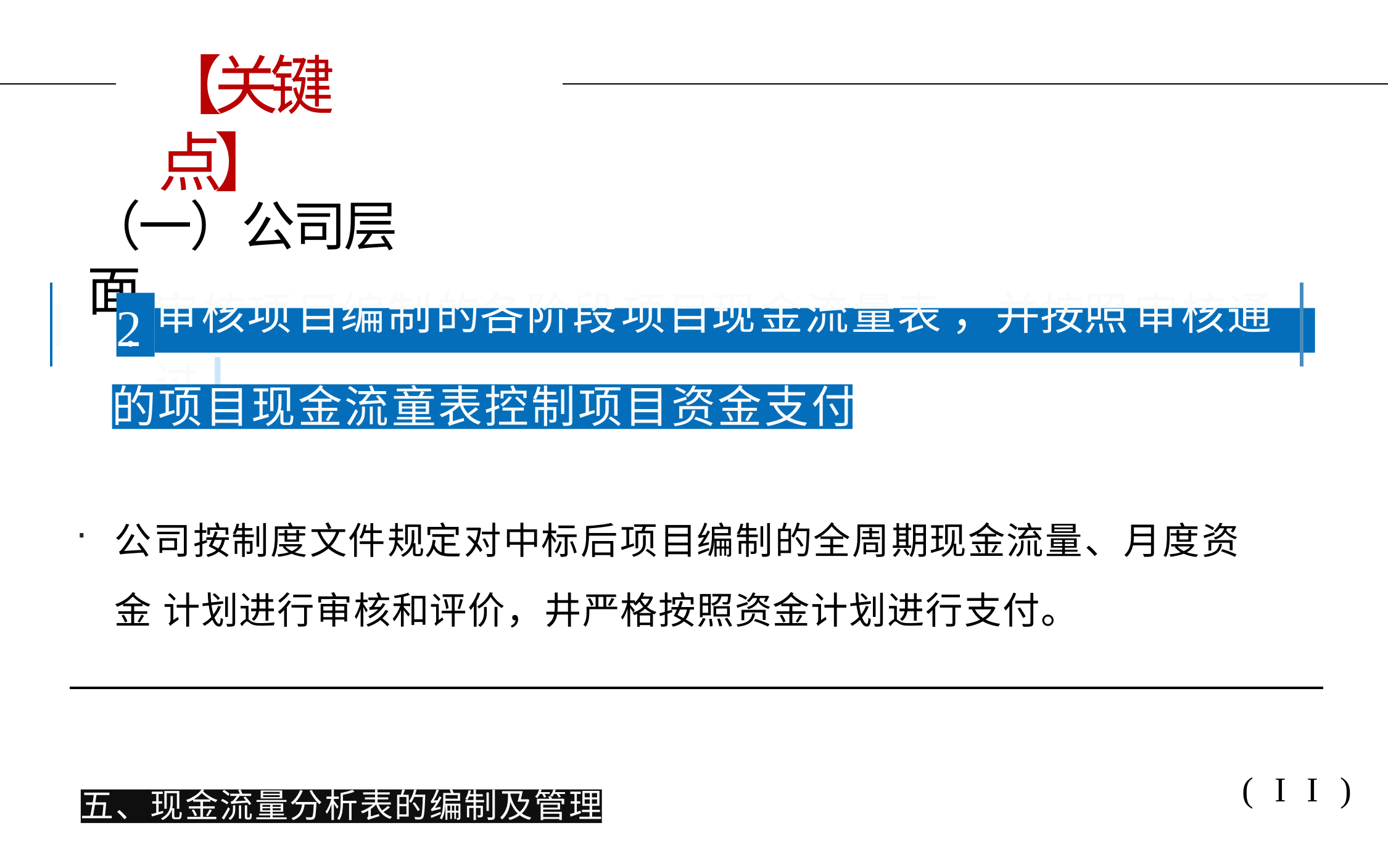

# 【关键点】

（一）公司层面

I
审	核	项	目编制的各阶段项目现金流量表 ，并按照审核通过I
2.

的项目现金流童表控制项目资金支付

公司按制度文件规定对中标后项目编制的全周期现金流量、月度资金 计划进行审核和评价，井严格按照资金计划进行支付。

(II)
五、现金流量分析表的编制及管理